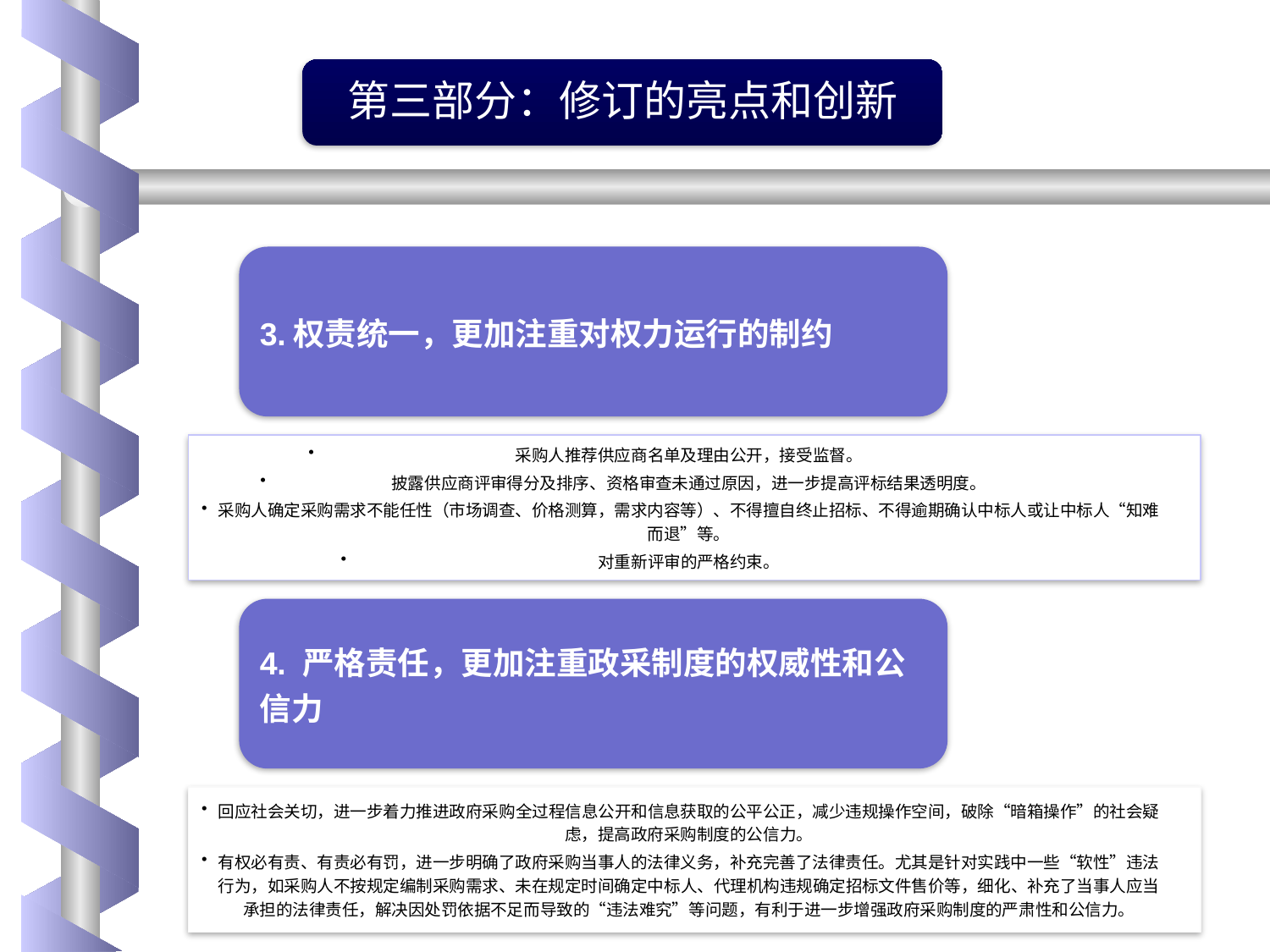

第三部分：修订的亮点和创新
3.权责统一，更加注重对权力运行的制约
采购人推荐供应商名单及理由公开，接受监督。
4. 严格责任，更加注重政采制度的权威性和公信力
回应社会关切，进一步着力推进政府采购全过程信息公开和信息获取的公平公正，减少违规操作空间，破除“暗箱操作”的社会疑虑，提高政府采购制度的公信力。
披露供应商评审得分及排序、资格审查未通过原因，进一步提高评标结果透明度。
采购人确定采购需求不能任性（市场调查、价格测算，需求内容等）、不得擅自终止招标、不得逾期确认中标人或让中标人“知难而退”等。
对重新评审的严格约束。
有权必有责、有责必有罚，进一步明确了政府采购当事人的法律义务，补充完善了法律责任。尤其是针对实践中一些“软性”违法行为，如采购人不按规定编制采购需求、未在规定时间确定中标人、代理机构违规确定招标文件售价等，细化、补充了当事人应当承担的法律责任，解决因处罚依据不足而导致的“违法难究”等问题，有利于进一步增强政府采购制度的严肃性和公信力。